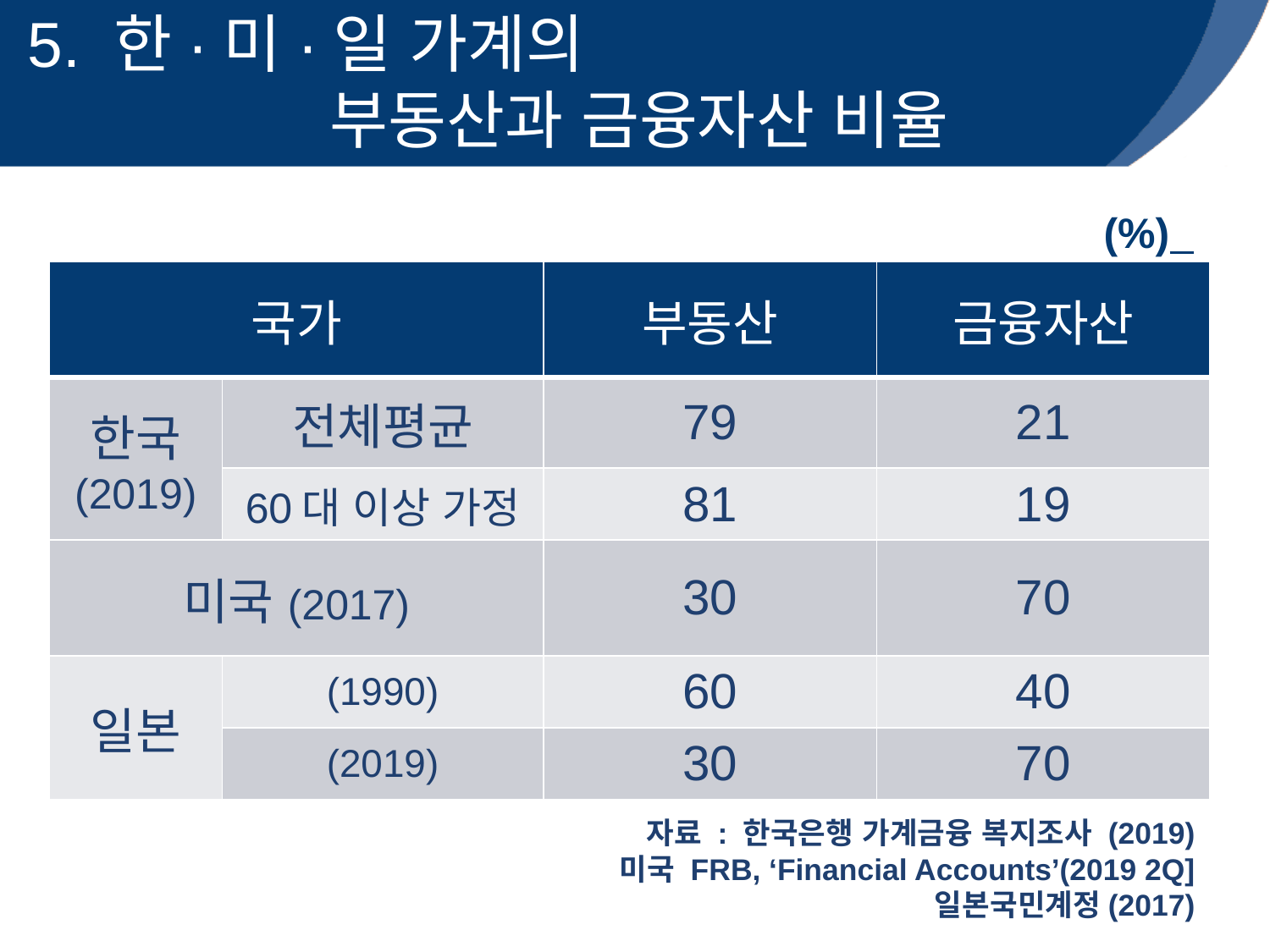

# 5. 한·미·일 가계의 부동산과 금융자산 비율
(%)
| 국가 |  | 부동산 | 금융자산 |
| --- | --- | --- | --- |
| 한국 (2019) | 전체평균 | 79 | 21 |
|  | 60대 이상 가정 | 81 | 19 |
| 미국(2017) |  | 30 | 70 |
| 일본 | (1990) | 60 | 40 |
|  | (2019) | 30 | 70 |
자료 : 한국은행 가계금융 복지조사 (2019)
미국 FRB, ‘Financial Accounts’(2019 2Q]
일본국민계정(2017)